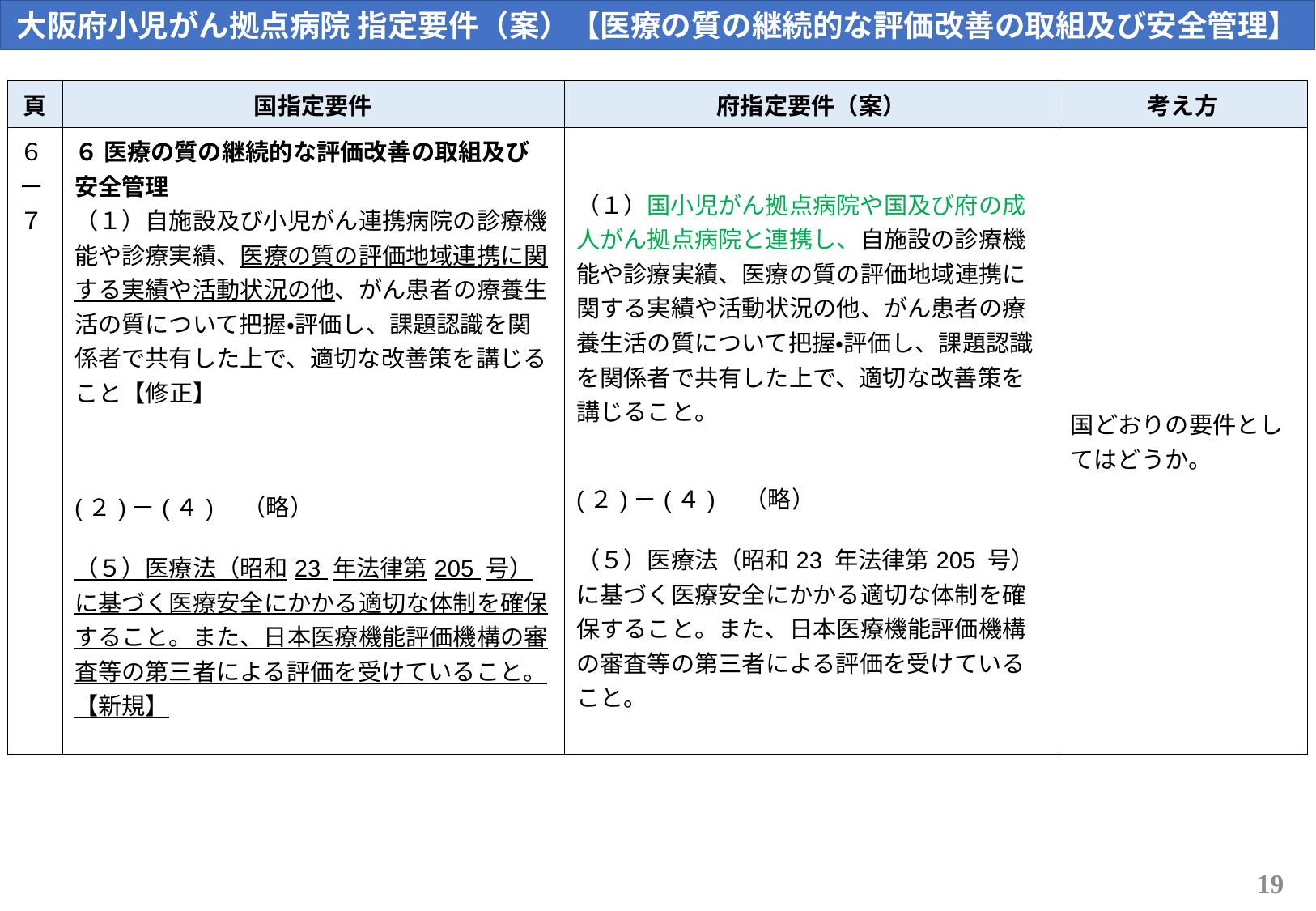

大阪府小児がん拠点病院 指定要件（案）【医療の質の継続的な評価改善の取組及び安全管理】
| 頁 | 国指定要件 | 府指定要件（案） | 考え方 |
| --- | --- | --- | --- |
| ６ー７ | ６ 医療の質の継続的な評価改善の取組及び安全管理 （１）自施設及び小児がん連携病院の診療機能や診療実績、医療の質の評価地域連携に関する実績や活動状況の他、がん患者の療養生活の質について把握・評価し、課題認識を関係者で共有した上で、適切な改善策を講じること【修正】 (２)－(４)　（略） （５）医療法（昭和23 年法律第205 号）に基づく医療安全にかかる適切な体制を確保すること。また、日本医療機能評価機構の審査等の第三者による評価を受けていること。【新規】 | （１）国小児がん拠点病院や国及び府の成人がん拠点病院と連携し、自施設の診療機能や診療実績、医療の質の評価地域連携に関する実績や活動状況の他、がん患者の療養生活の質について把握・評価し、課題認識を関係者で共有した上で、適切な改善策を講じること。 (２)－(４)　（略） （５）医療法（昭和23 年法律第205 号）に基づく医療安全にかかる適切な体制を確保すること。また、日本医療機能評価機構の審査等の第三者による評価を受けていること。 | 国どおりの要件としてはどうか。 |
19